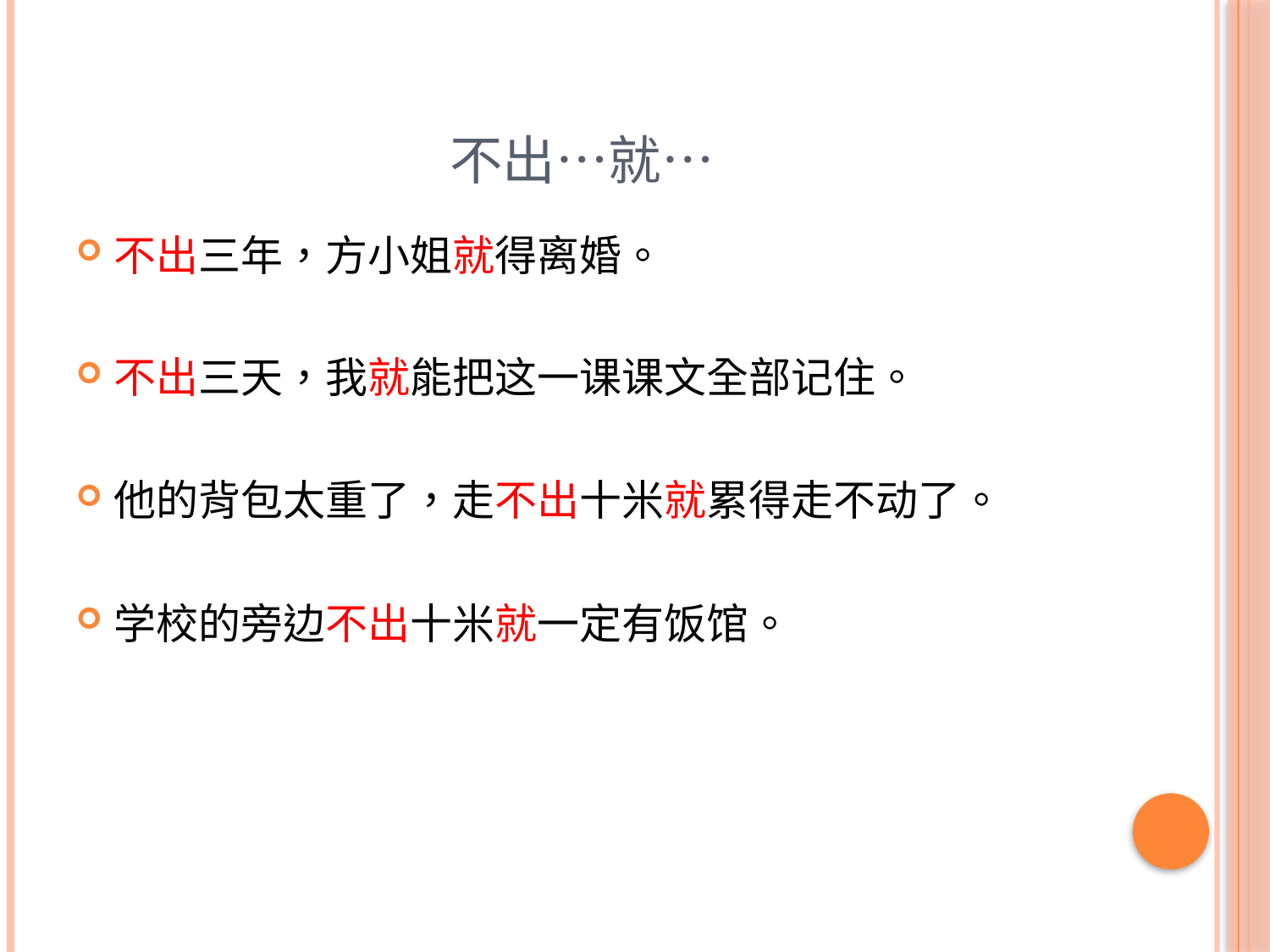

# 不出…就…
不出三年，方小姐就得离婚。

不出三天，我就能把这一课课文全部记住。

他的背包太重了，走不出十米就累得走不动了。

学校的旁边不出十米就一定有饭馆。